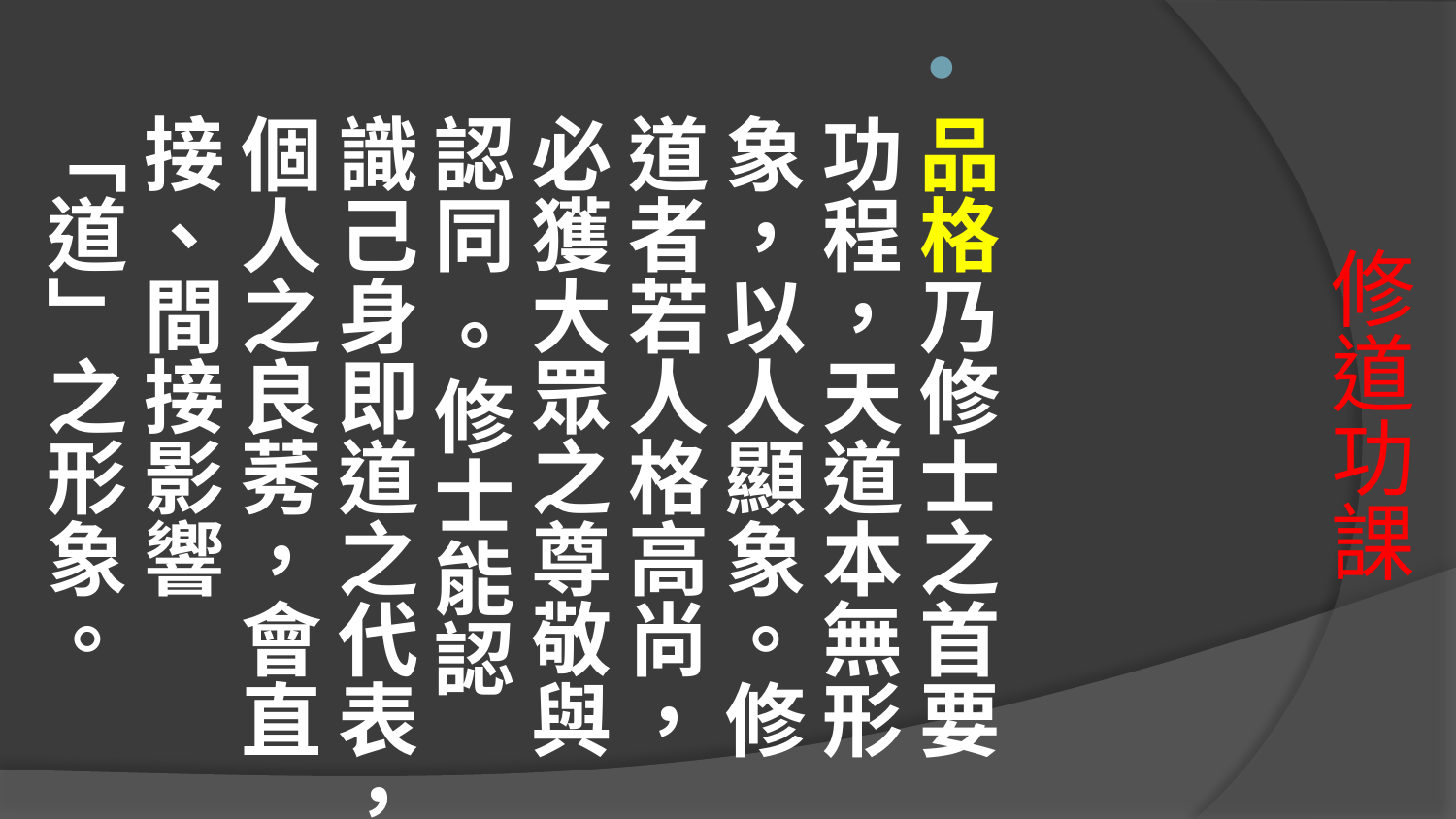

品格乃修士之首要功程，天道本無形象，以人顯象。修道者若人格高尚，必獲大眾之尊敬與認同 。修士能認識己身即道之代表，個人之良莠，會直接、間接影響「道」之形象。
# 修道功課